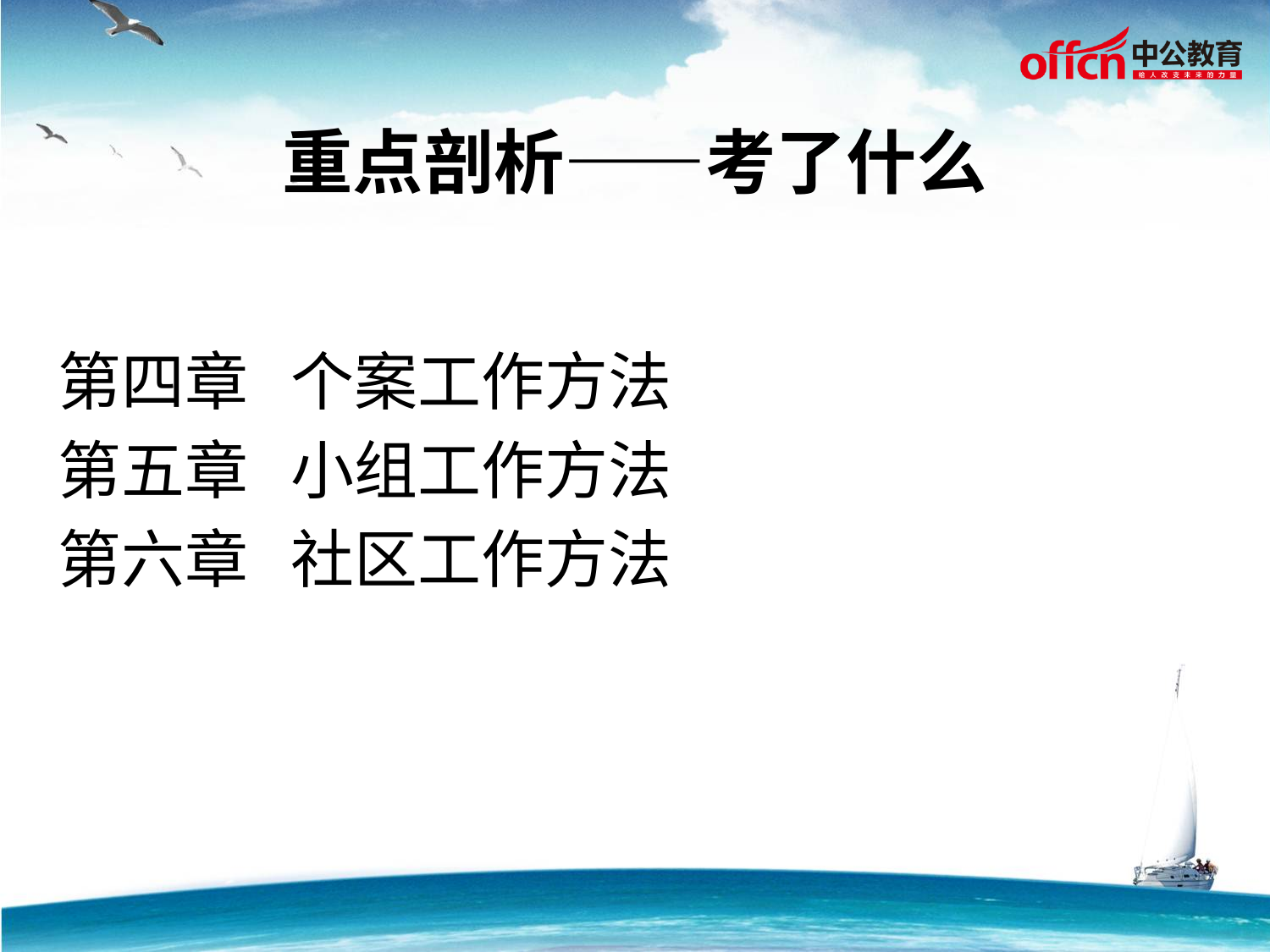

# 重点剖析——考了什么

第四章   个案工作方法
第五章   小组工作方法
第六章   社区工作方法